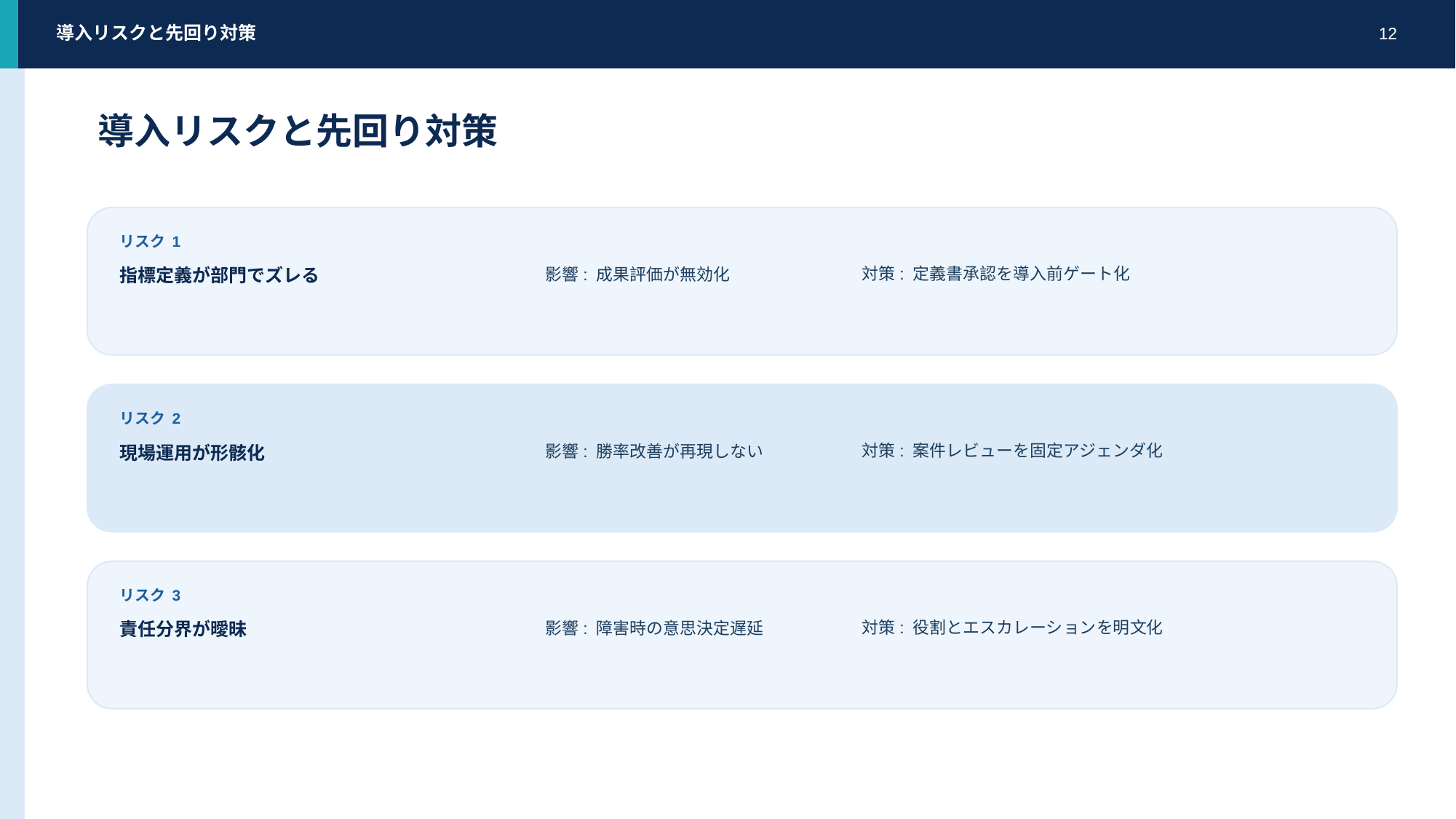

導入リスクと先回り対策
12

導入リスクと先回り対策

リスク 1
指標定義が部門でズレる
影響: 成果評価が無効化
対策: 定義書承認を導入前ゲート化

リスク 2
現場運用が形骸化
影響: 勝率改善が再現しない
対策: 案件レビューを固定アジェンダ化

リスク 3
責任分界が曖昧
影響: 障害時の意思決定遅延
対策: 役割とエスカレーションを明文化